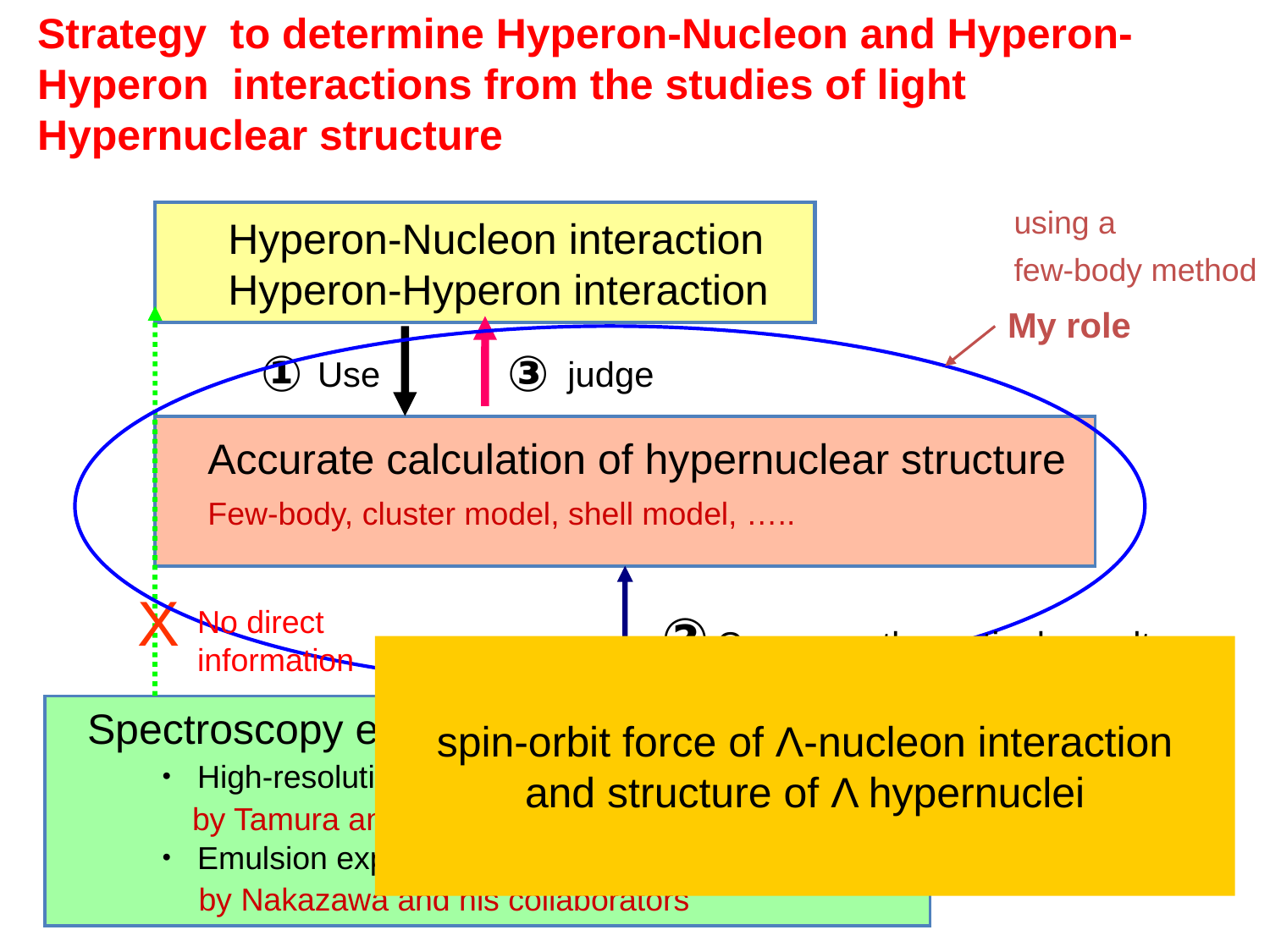

Strategy  to determine Hyperon-Nucleon and Hyperon-Hyperon  interactions from the studies of light Hypernuclear structure

using a
few-body method

Hyperon-Nucleon interaction
Hyperon-Hyperon interaction
My role

①
③
Use
judge

Accurate calculation of hypernuclear structure

Few-body, cluster model, shell model, …..

X
No direct  information
②
Compare  theoretical  results
with  experimental  data
spin-orbit force of Λ-nucleon interaction
 and structure of Λ hypernuclei

Spectroscopy experiments
　　・ High-resolution γ-ray spectroscopy experiment
　        by Tamura and his collaborators
　　・ Emulsion experiment
　          by Nakazawa and his collaborators